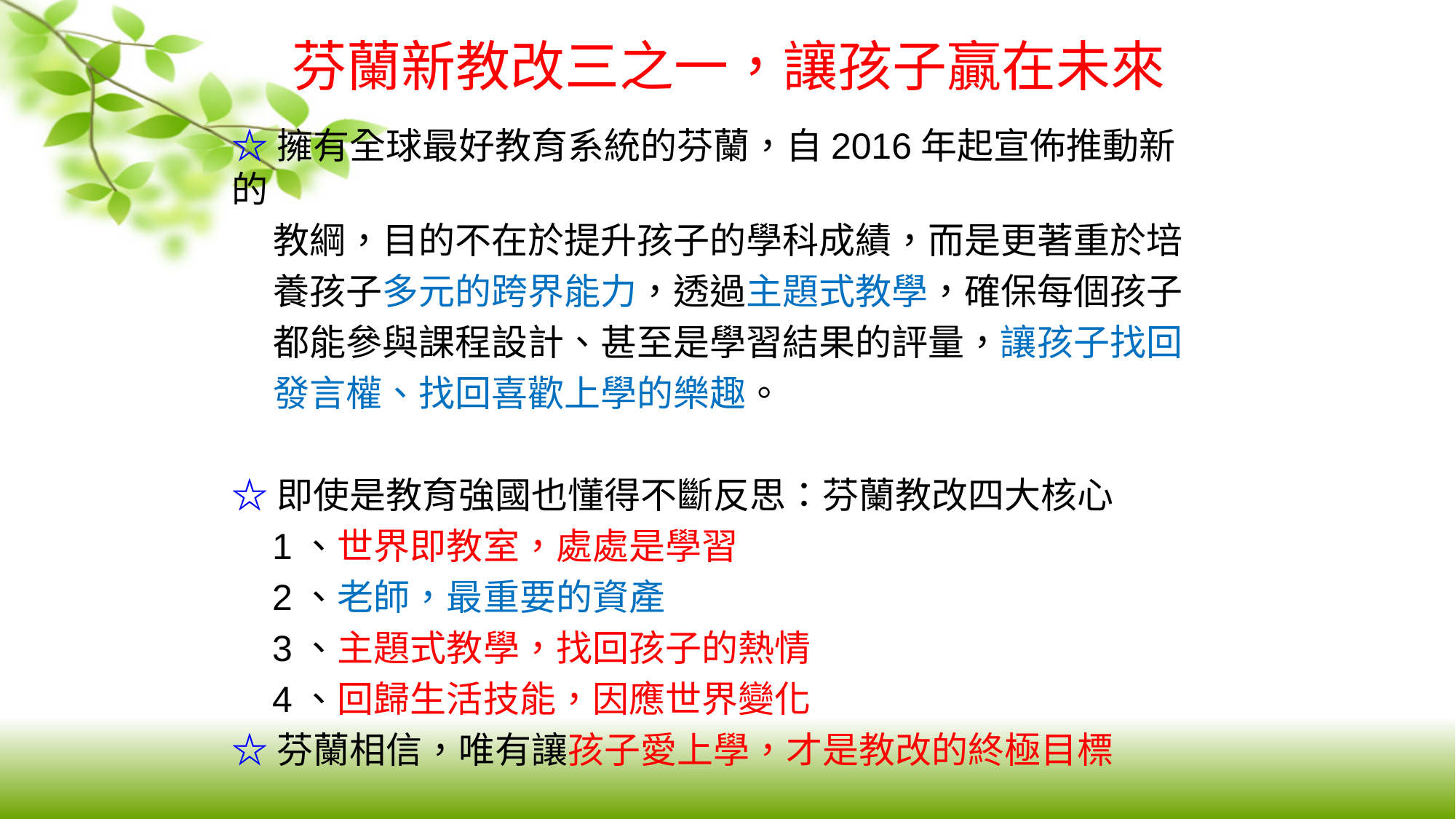

# 芬蘭新教改三之一，讓孩子贏在未來
☆擁有全球最好教育系統的芬蘭，自2016年起宣佈推動新的
    教綱，目的不在於提升孩子的學科成績，而是更著重於培
    養孩子多元的跨界能力，透過主題式教學，確保每個孩子
    都能參與課程設計、甚至是學習結果的評量，讓孩子找回
    發言權、找回喜歡上學的樂趣。

☆即使是教育強國也懂得不斷反思：芬蘭教改四大核心
    1、世界即教室，處處是學習
    2、老師，最重要的資產
    3、主題式教學，找回孩子的熱情
    4、回歸生活技能，因應世界變化
☆芬蘭相信，唯有讓孩子愛上學，才是教改的終極目標